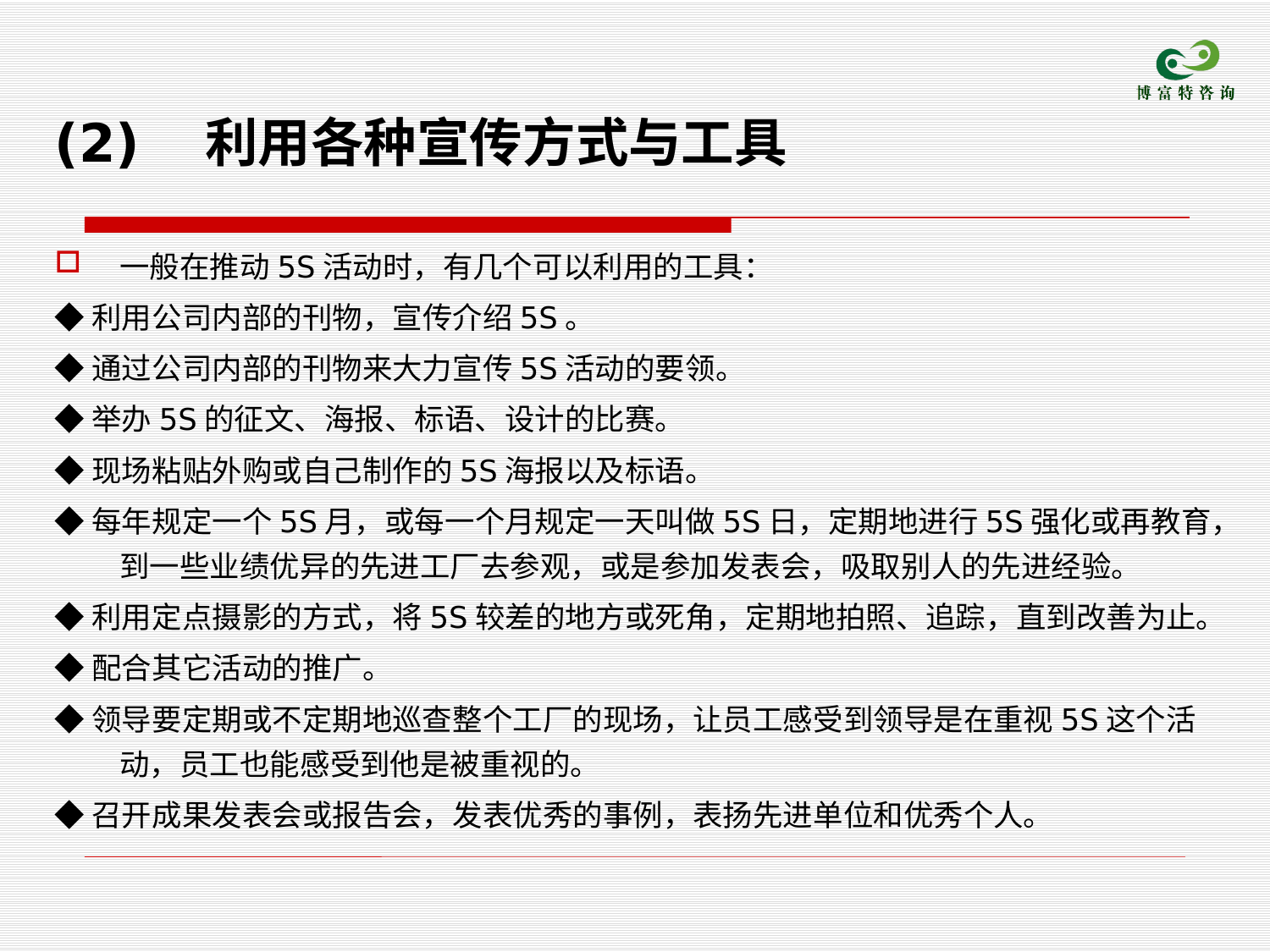

(2)　利用各种宣传方式与工具

一般在推动5S活动时，有几个可以利用的工具：
◆利用公司内部的刊物，宣传介绍5S。
◆通过公司内部的刊物来大力宣传5S活动的要领。
◆举办5S的征文、海报、标语、设计的比赛。
◆现场粘贴外购或自己制作的5S海报以及标语。
◆每年规定一个5S月，或每一个月规定一天叫做5S日，定期地进行5S强化或再教育，到一些业绩优异的先进工厂去参观，或是参加发表会，吸取别人的先进经验。
◆利用定点摄影的方式，将5S较差的地方或死角，定期地拍照、追踪，直到改善为止。
◆配合其它活动的推广。
◆领导要定期或不定期地巡查整个工厂的现场，让员工感受到领导是在重视5S这个活动，员工也能感受到他是被重视的。
◆召开成果发表会或报告会，发表优秀的事例，表扬先进单位和优秀个人。
417